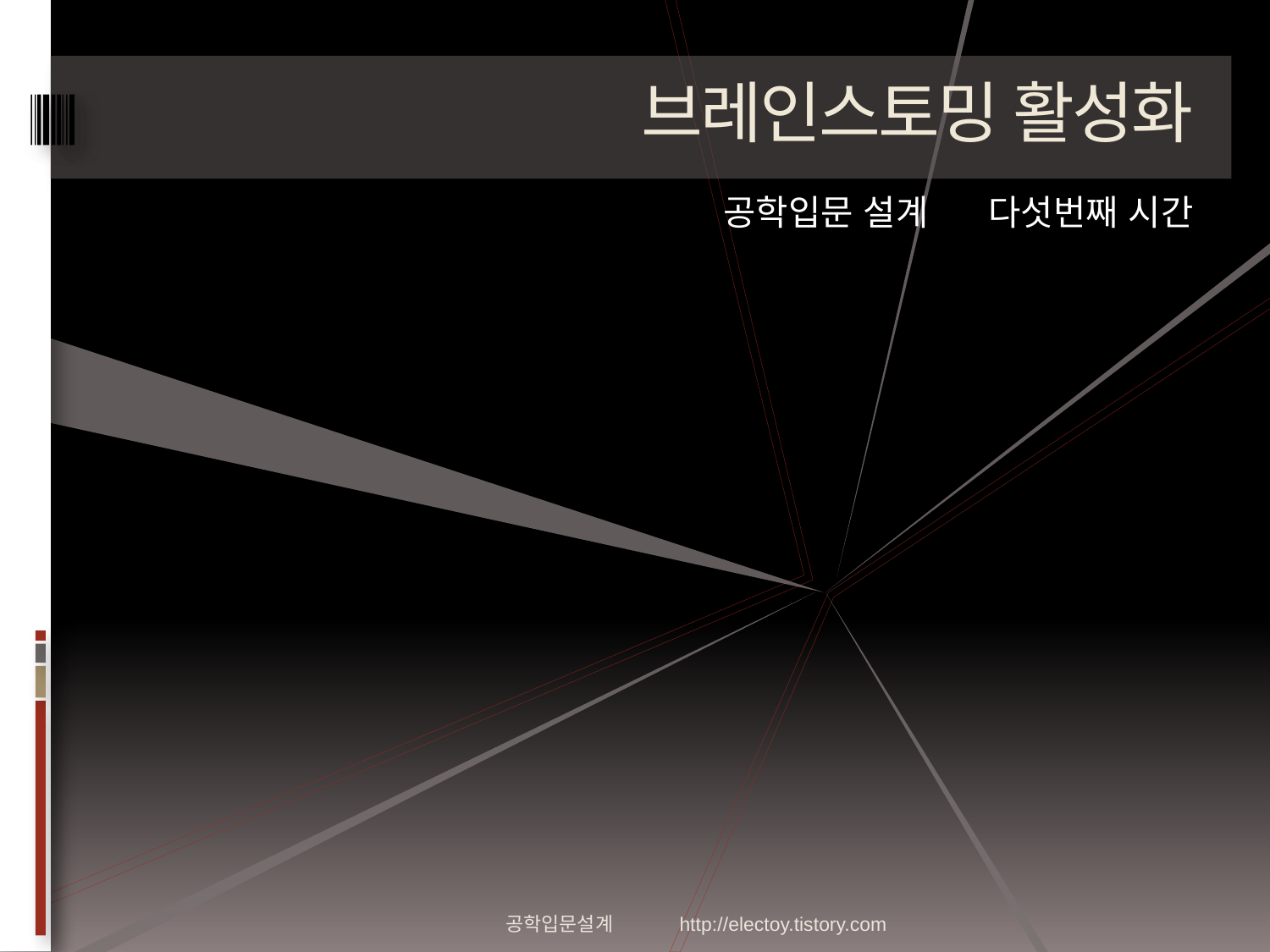

# 브레인스토밍 활성화
공학입문 설계      다섯번째 시간
공학입문설계          http://electoy.tistory.com